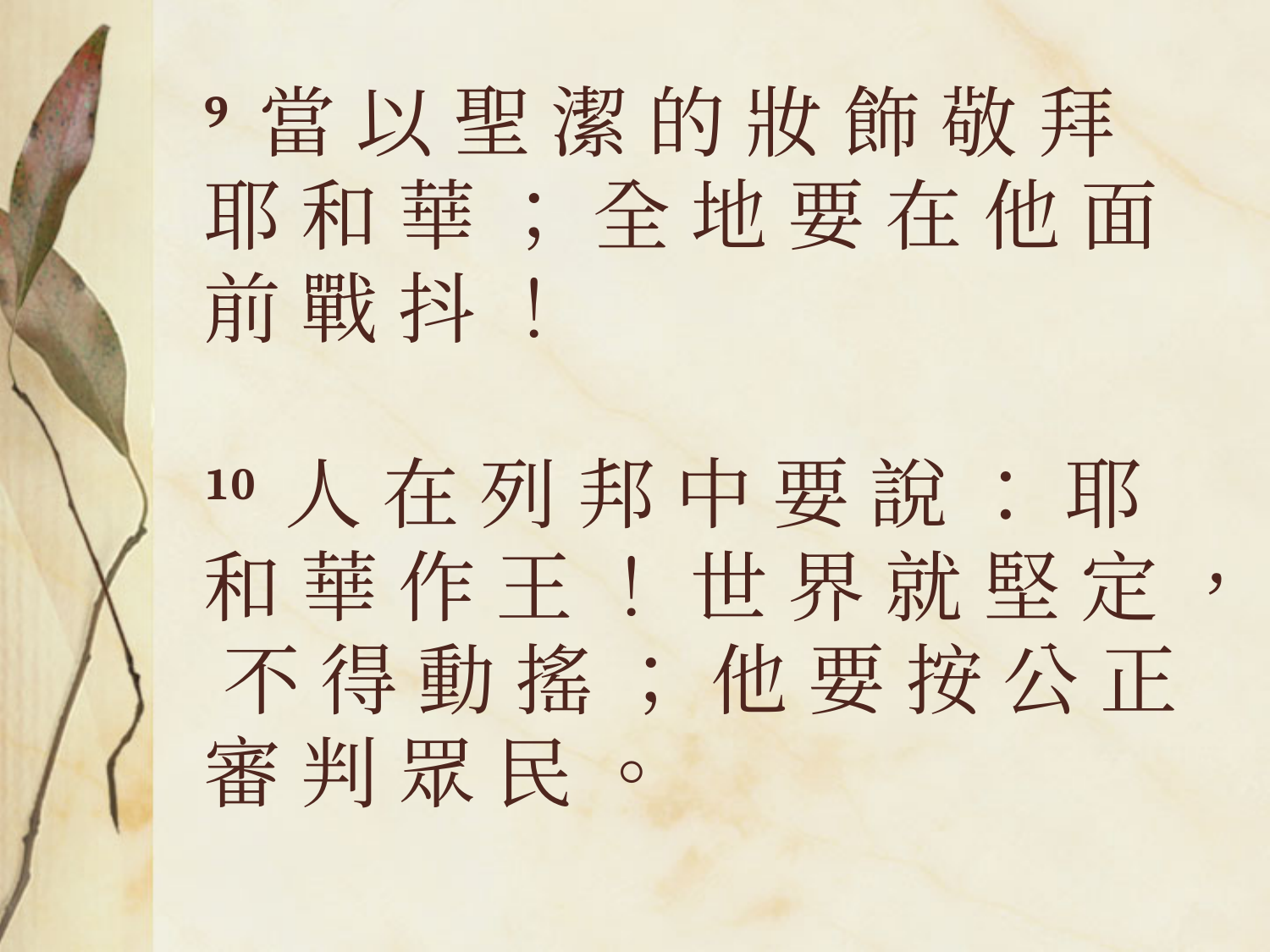

# 9 當 以 聖 潔 的 妝 飾 敬 拜 耶 和 華 ； 全 地 要 在 他 面 前 戰 抖 ！ 10 人 在 列 邦 中 要 說 ： 耶 和 華 作 王 ！ 世 界 就 堅 定 ， 不 得 動 搖 ； 他 要 按 公 正 審 判 眾 民 。